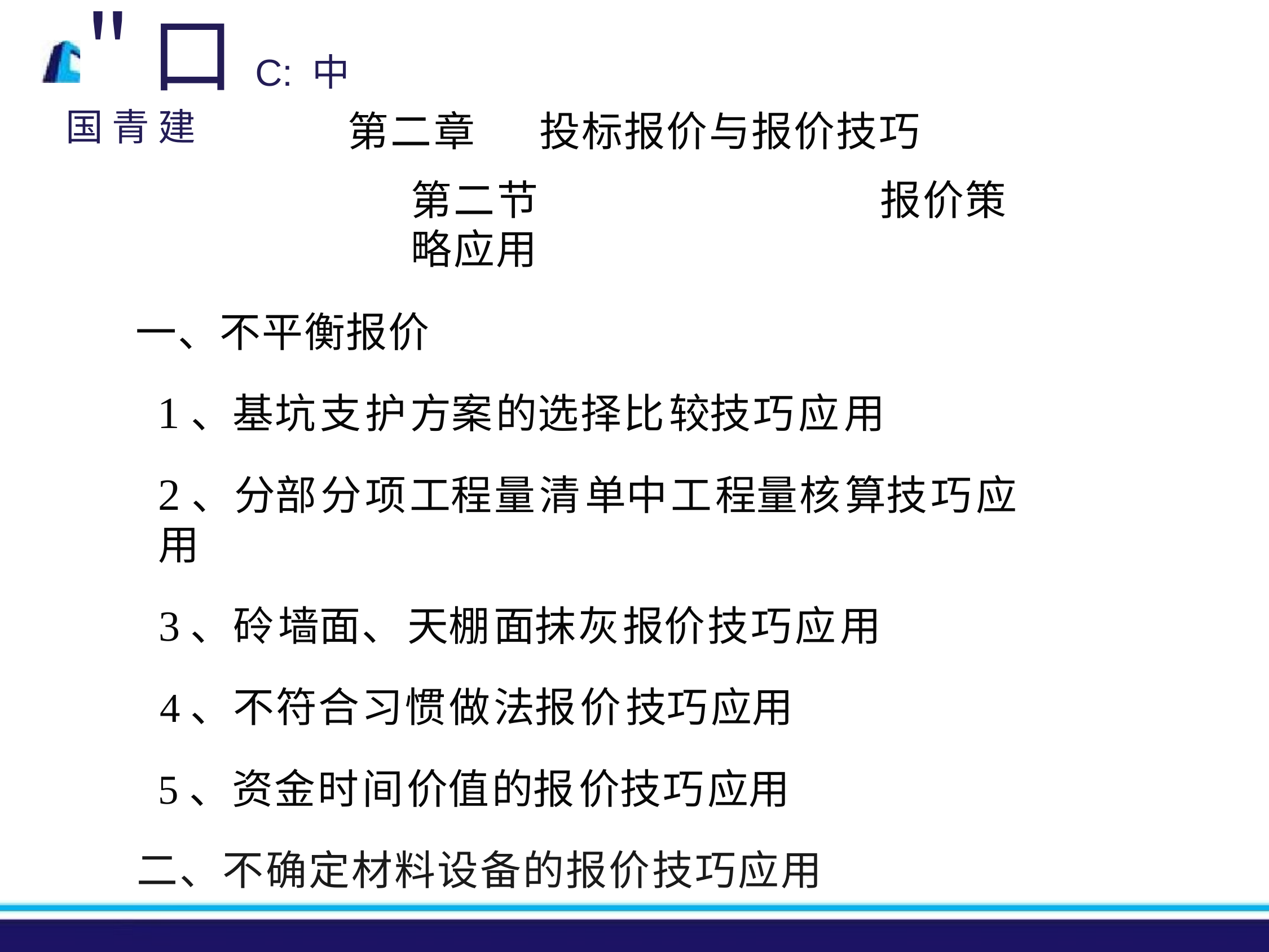

# ＂口C: 中国 青 建

第二章
投标报价与报价技巧
第二节	报价策略应用
一、不平衡报价
1、基坑支护方案的选择比较技巧应用
2、分部分项工程量清单中工程量核算技巧应用
3、砱墙面、天棚面抹灰报价技巧应用
4、不符合习惯做法报价技巧应用
5、资金时间价值的报价技巧应用 二、不确定材料设备的报价技巧应用